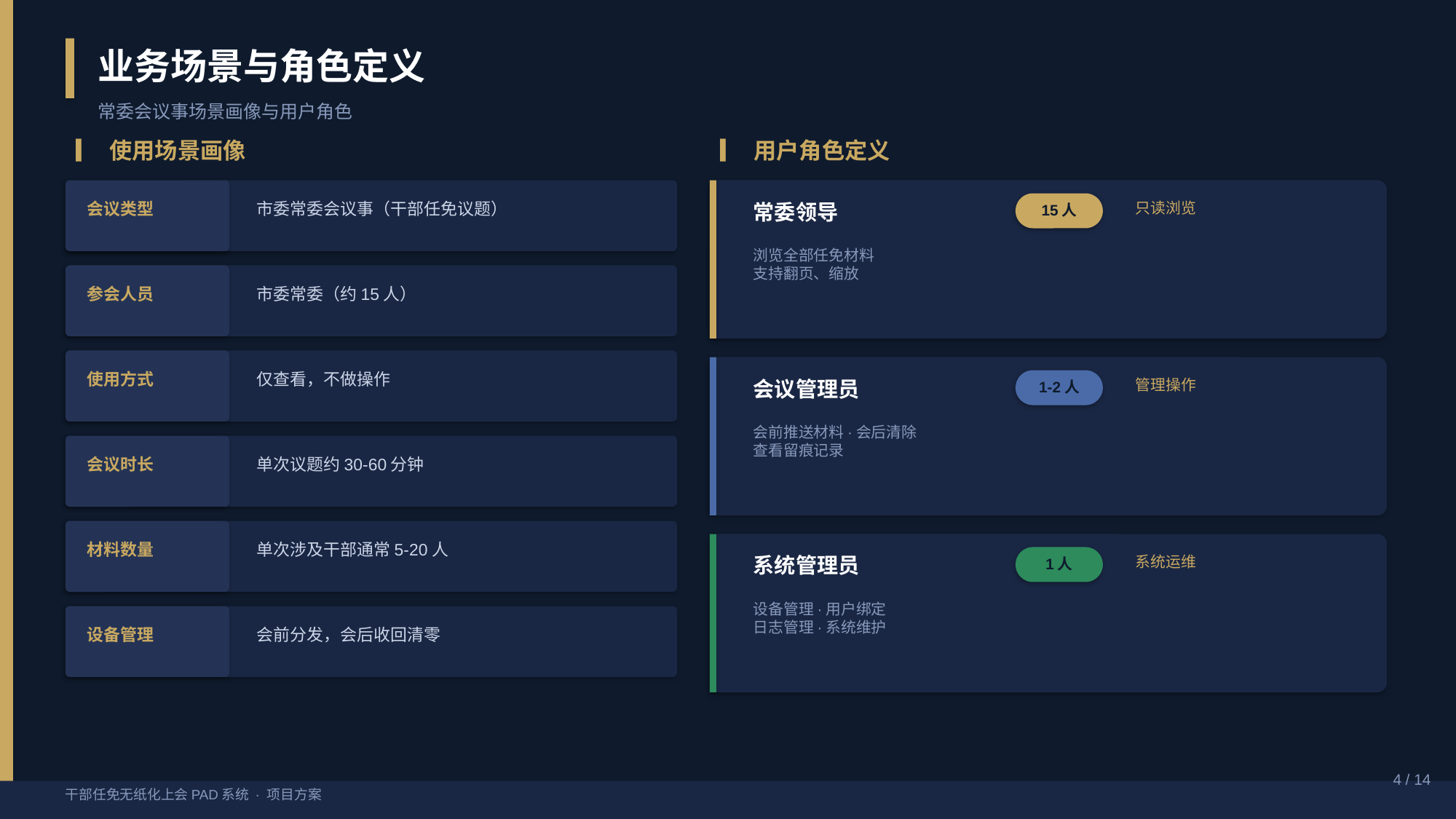

业务场景与角色定义
常委会议事场景画像与用户角色
▎ 使用场景画像
▎ 用户角色定义

会议类型
市委常委会议事（干部任免议题）
常委领导

只读浏览
15人
浏览全部任免材料
支持翻页、缩放

参会人员
市委常委（约15人）

使用方式
仅查看，不做操作
会议管理员

管理操作
1-2人
会前推送材料·会后清除
查看留痕记录

会议时长
单次议题约30-60分钟

材料数量
单次涉及干部通常5-20人

系统管理员

系统运维
1人
设备管理·用户绑定
日志管理·系统维护

设备管理
会前分发，会后收回清零
4 / 14

干部任免无纸化上会PAD系统 · 项目方案